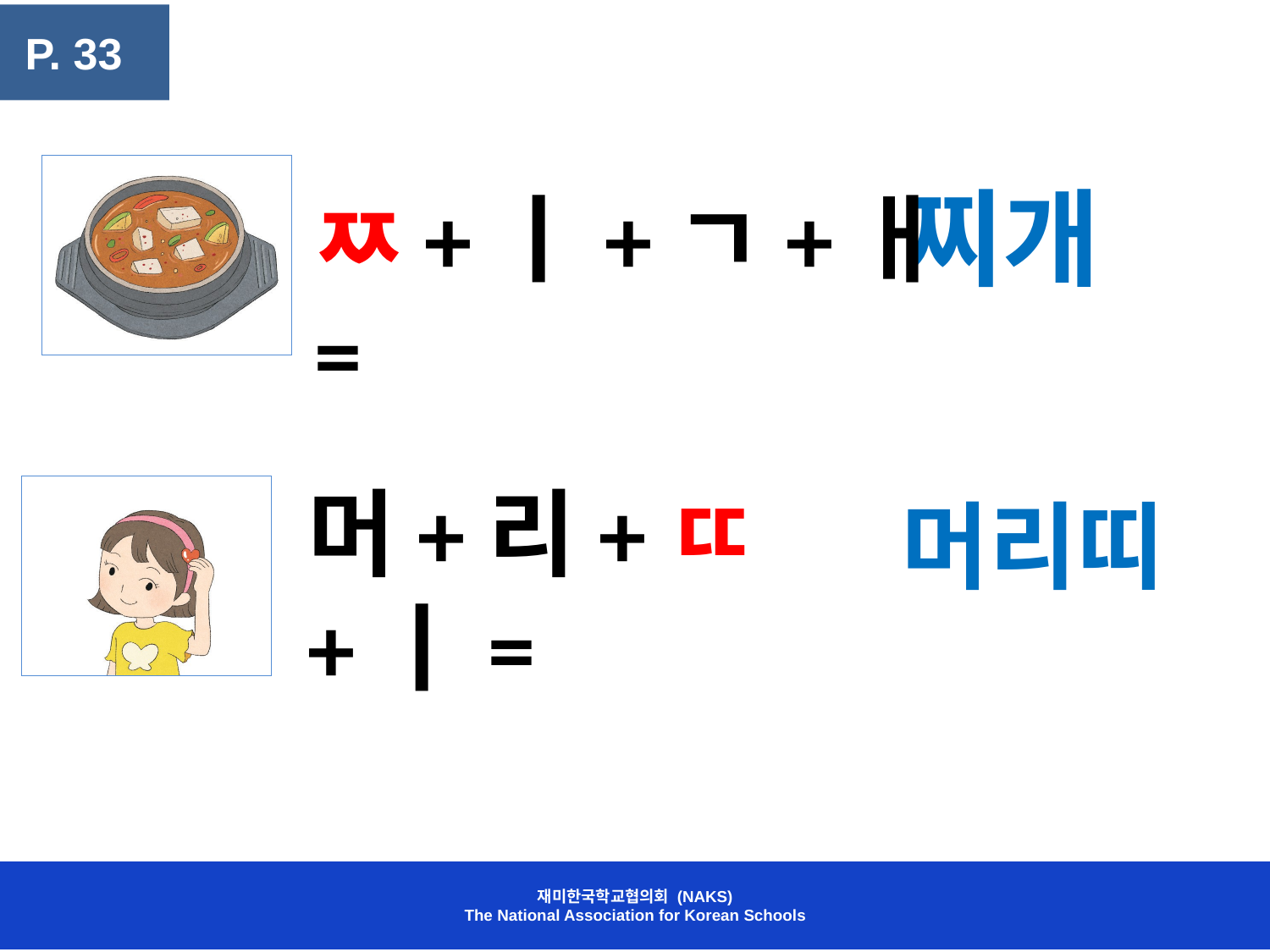

P. 33

찌개
ㅉ+ㅣ+ㄱ+ㅐ=
머+리+ㄸ+ㅣ=

머리띠
재미한국학교협의회 (NAKS)
The National Association for Korean Schools